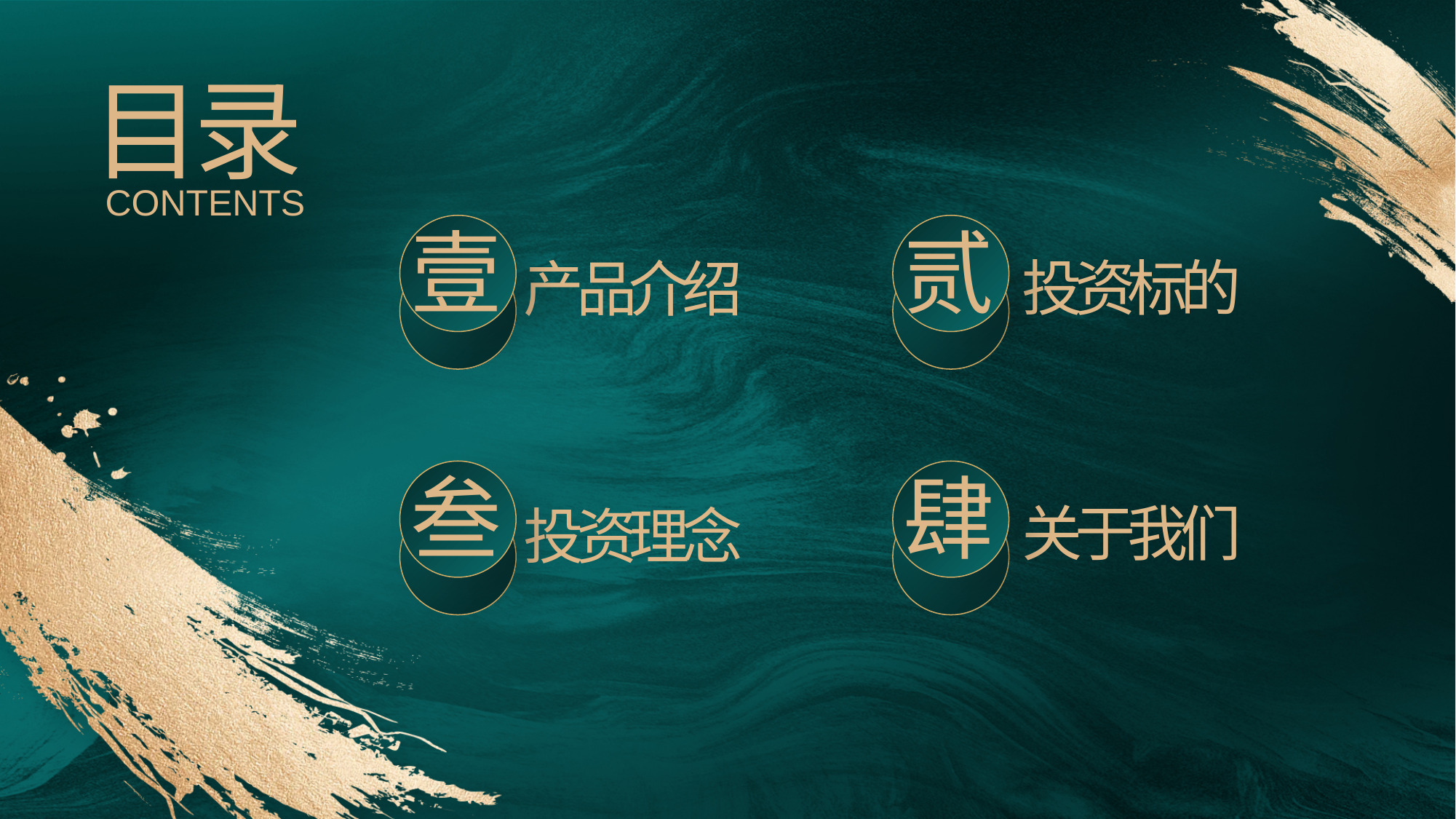

目录
CONTENTS
壹

产品介绍
贰

投资标的
叁

投资理念
肆

关于我们